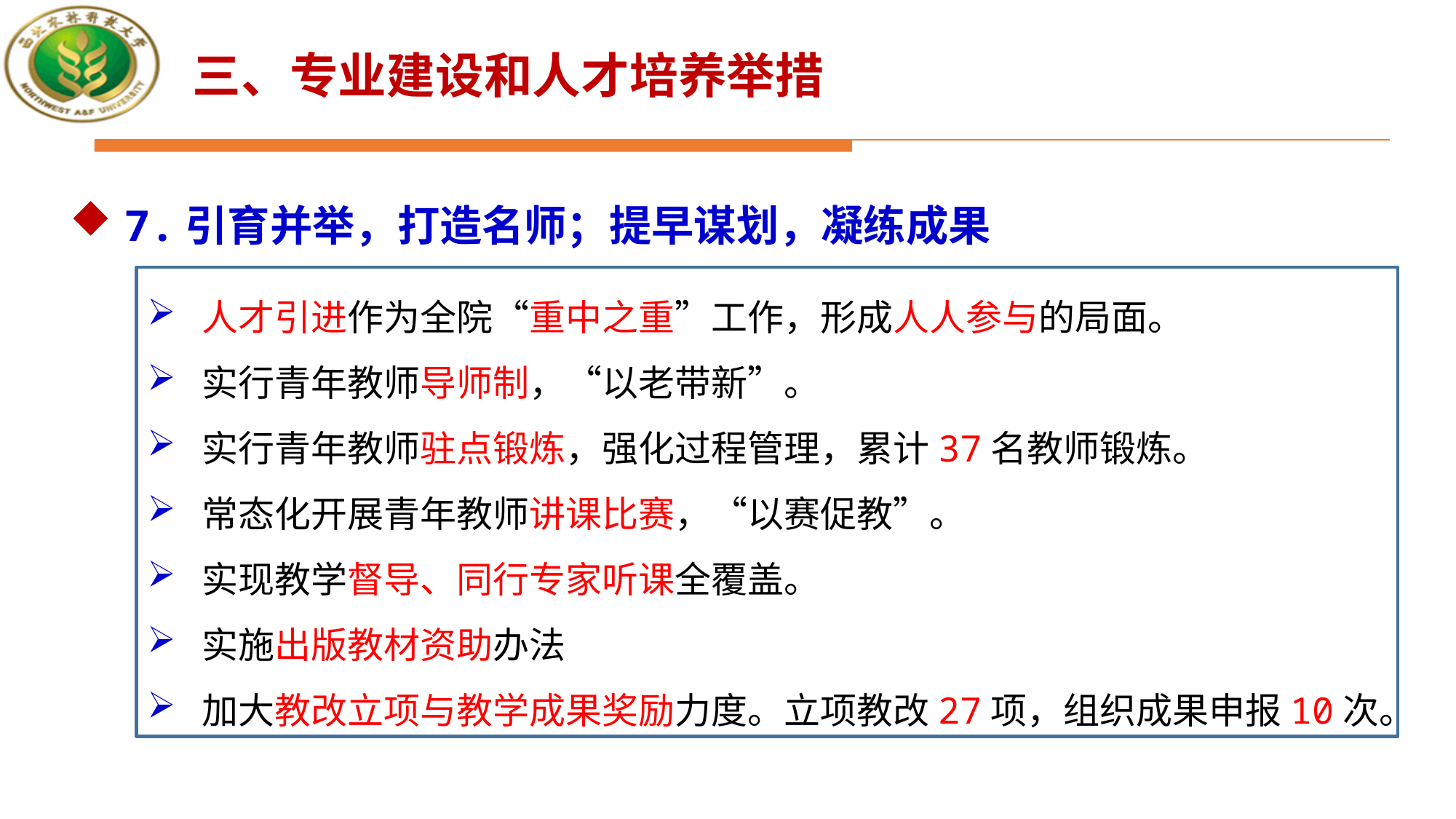

三、专业建设和人才培养举措

7.引育并举，打造名师；提早谋划，凝练成果
人才引进作为全院“重中之重”工作，形成人人参与的局面。
实行青年教师导师制，“以老带新”。
实行青年教师驻点锻炼，强化过程管理，累计37名教师锻炼。
常态化开展青年教师讲课比赛，“以赛促教”。
实现教学督导、同行专家听课全覆盖。
实施出版教材资助办法
加大教改立项与教学成果奖励力度。立项教改27项，组织成果申报10次。
成效2：